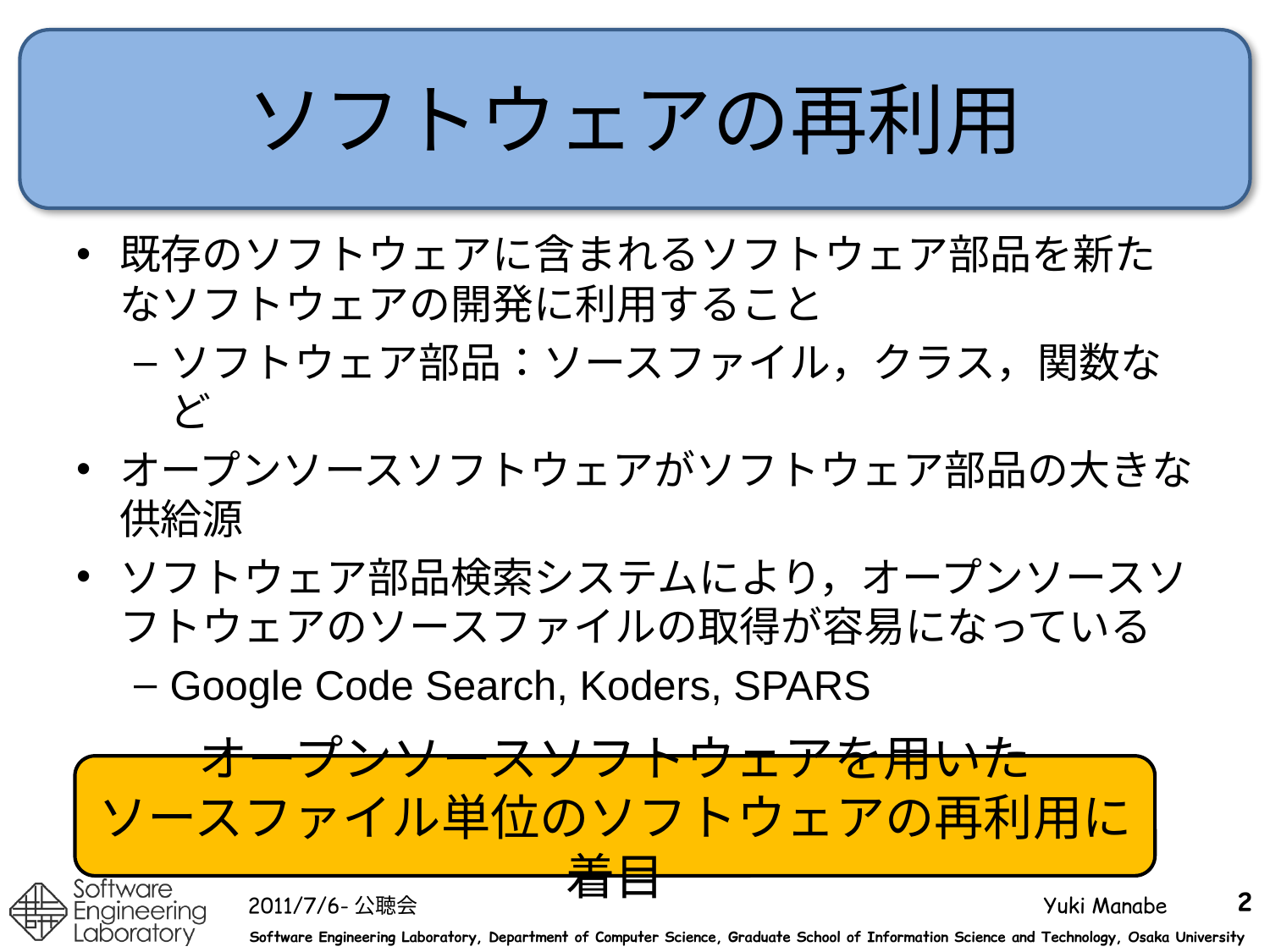

# ソフトウェアの再利用
既存のソフトウェアに含まれるソフトウェア部品を新たなソフトウェアの開発に利用すること
ソフトウェア部品：ソースファイル，クラス，関数など
オープンソースソフトウェアがソフトウェア部品の大きな供給源
ソフトウェア部品検索システムにより，オープンソースソフトウェアのソースファイルの取得が容易になっている
Google Code Search, Koders, SPARS
オープンソースソフトウェアを用いた
ソースファイル単位のソフトウェアの再利用に着目
2
2011/7/6-公聴会
Yuki Manabe